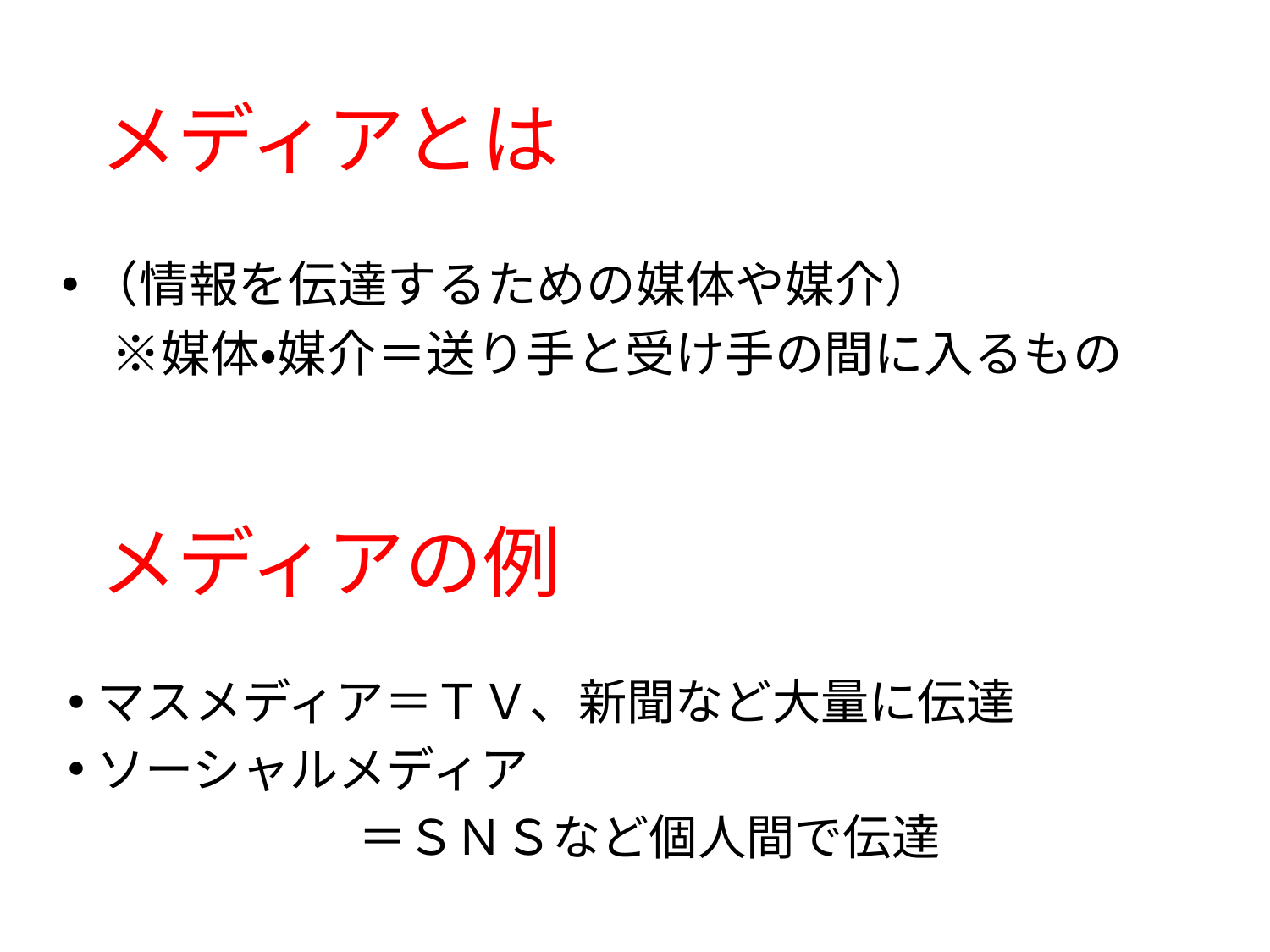

# メディアとは
（情報を伝達するための媒体や媒介）
　※媒体・媒介＝送り手と受け手の間に入るもの
メディアの例
マスメディア＝ＴＶ、新聞など大量に伝達
ソーシャルメディア
　　　　　　＝ＳＮＳなど個人間で伝達